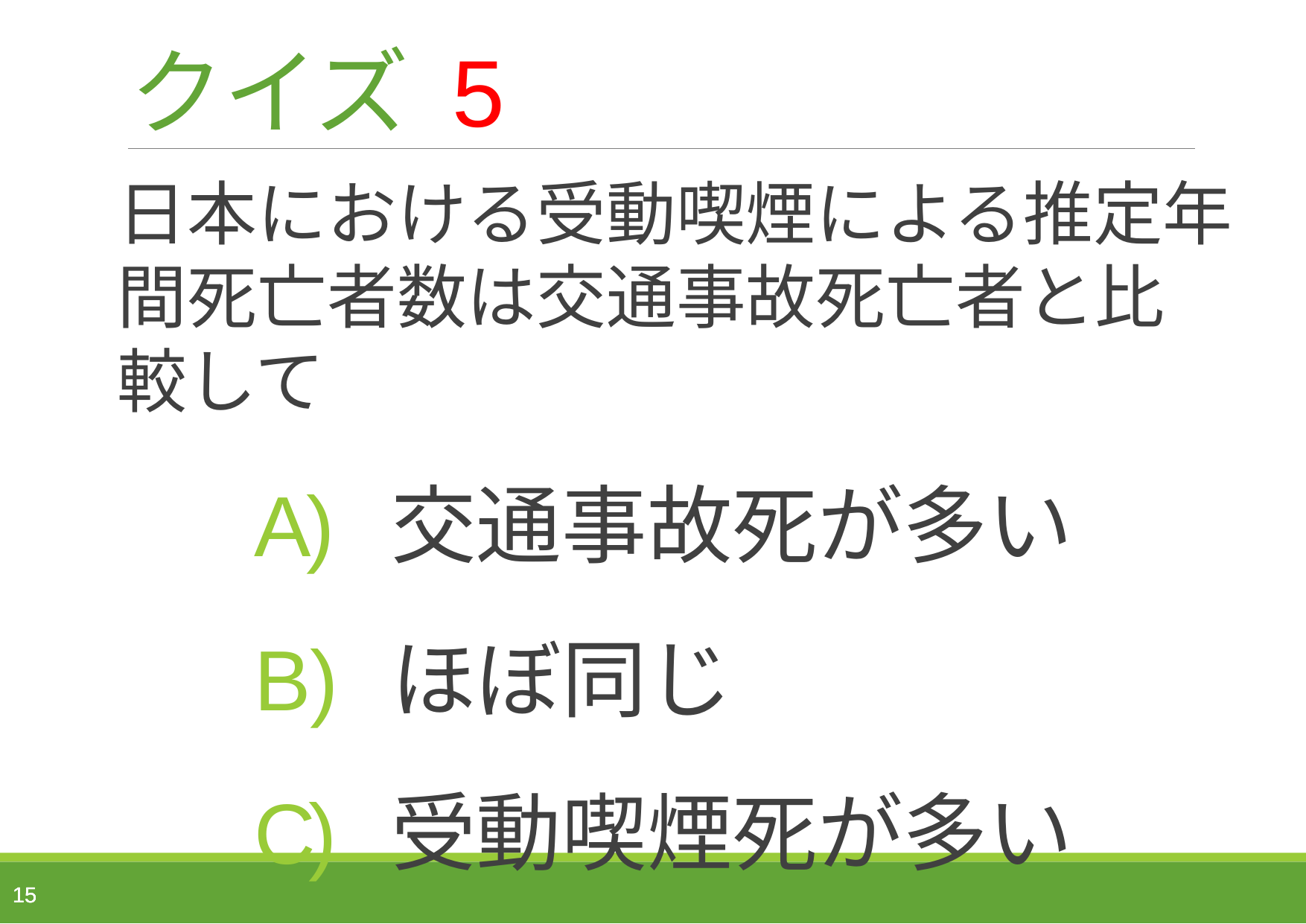

# クイズ 5
日本における受動喫煙による推定年間死亡者数は交通事故死亡者と比較して
交通事故死が多い
ほぼ同じ
受動喫煙死が多い